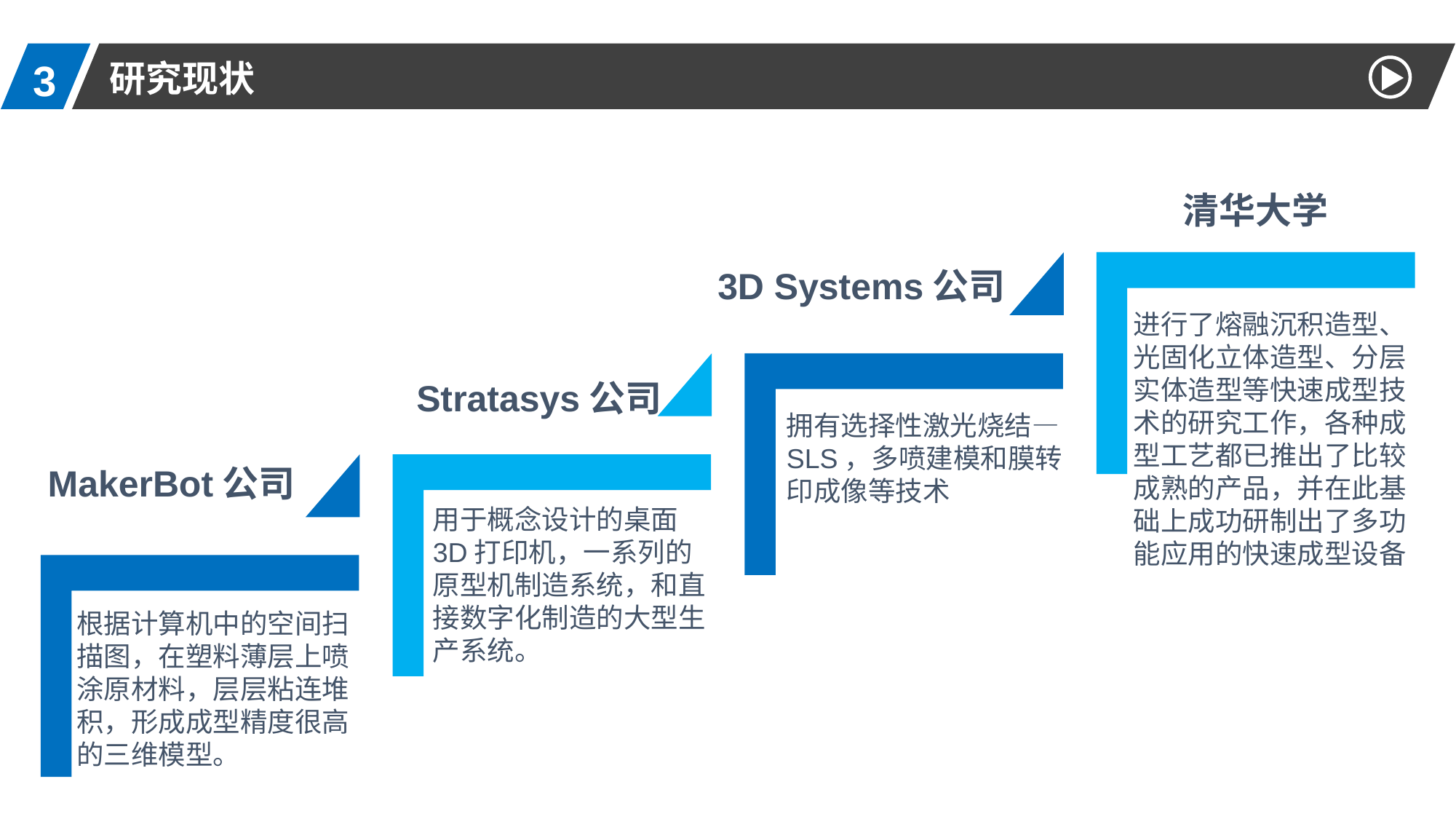

3
研究现状

清华大学

3D Systems公司

进行了熔融沉积造型、光固化立体造型、分层实体造型等快速成型技术的研究工作，各种成型工艺都已推出了比较成熟的产品，并在此基础上成功研制出了多功能应用的快速成型设备

Stratasys公司

拥有选择性激光烧结—SLS，多喷建模和膜转印成像等技术

MakerBot公司
用于概念设计的桌面3D打印机，一系列的原型机制造系统，和直接数字化制造的大型生产系统。

根据计算机中的空间扫描图，在塑料薄层上喷涂原材料，层层粘连堆积，形成成型精度很高的三维模型。